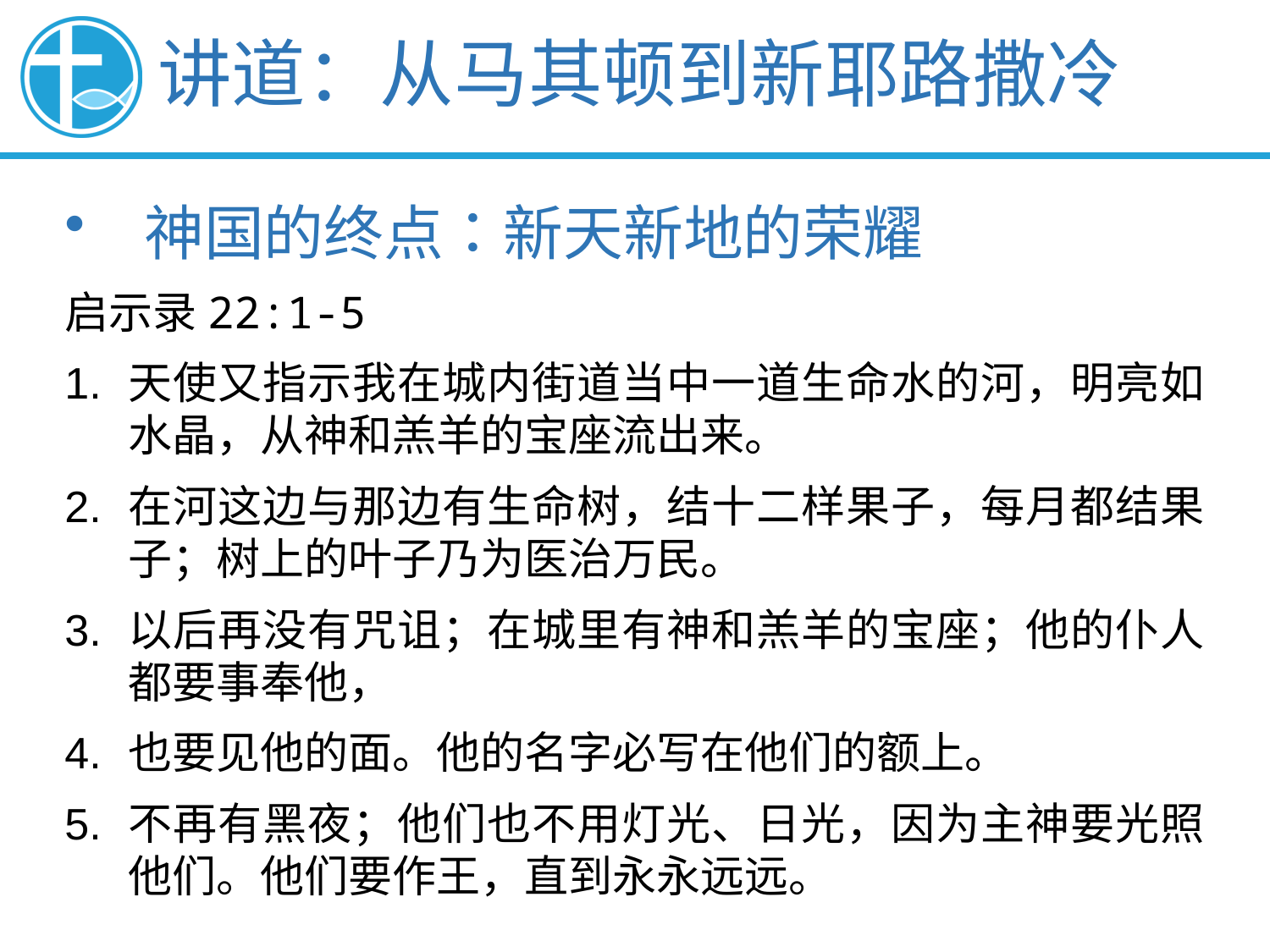

讲道：从马其顿到新耶路撒冷
神国的终点：新天新地的荣耀
启示录22:1-5
天使又指示我在城内街道当中一道生命水的河，明亮如水晶，从神和羔羊的宝座流出来。
在河这边与那边有生命树，结十二样果子，每月都结果子；树上的叶子乃为医治万民。
以后再没有咒诅；在城里有神和羔羊的宝座；他的仆人都要事奉他，
也要见他的面。他的名字必写在他们的额上。
不再有黑夜；他们也不用灯光、日光，因为主神要光照他们。他们要作王，直到永永远远。